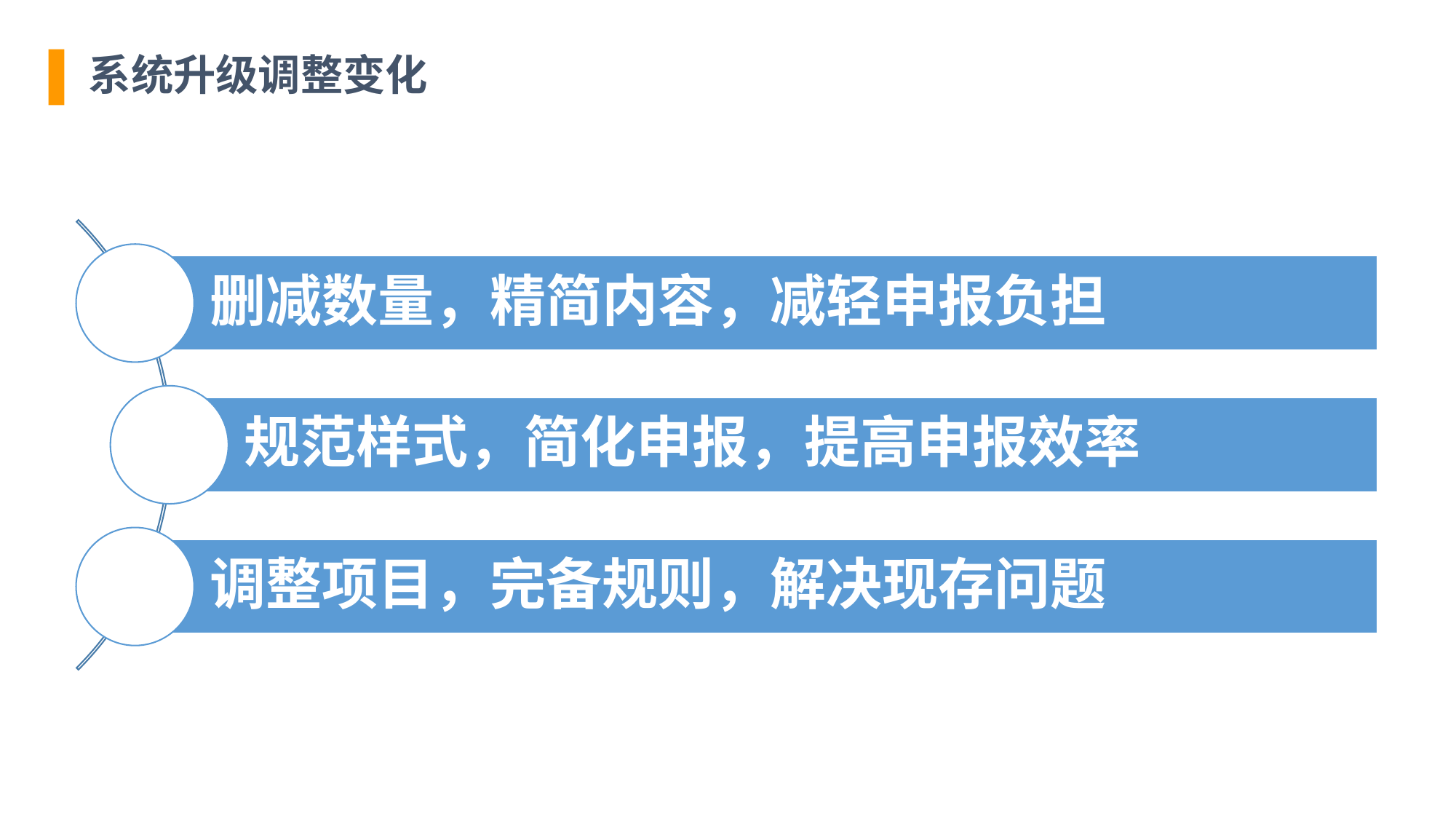

系统升级调整变化

删减数量，精简内容，减轻申报负担
规范样式，简化申报，提高申报效率
调整项目，完备规则，解决现存问题